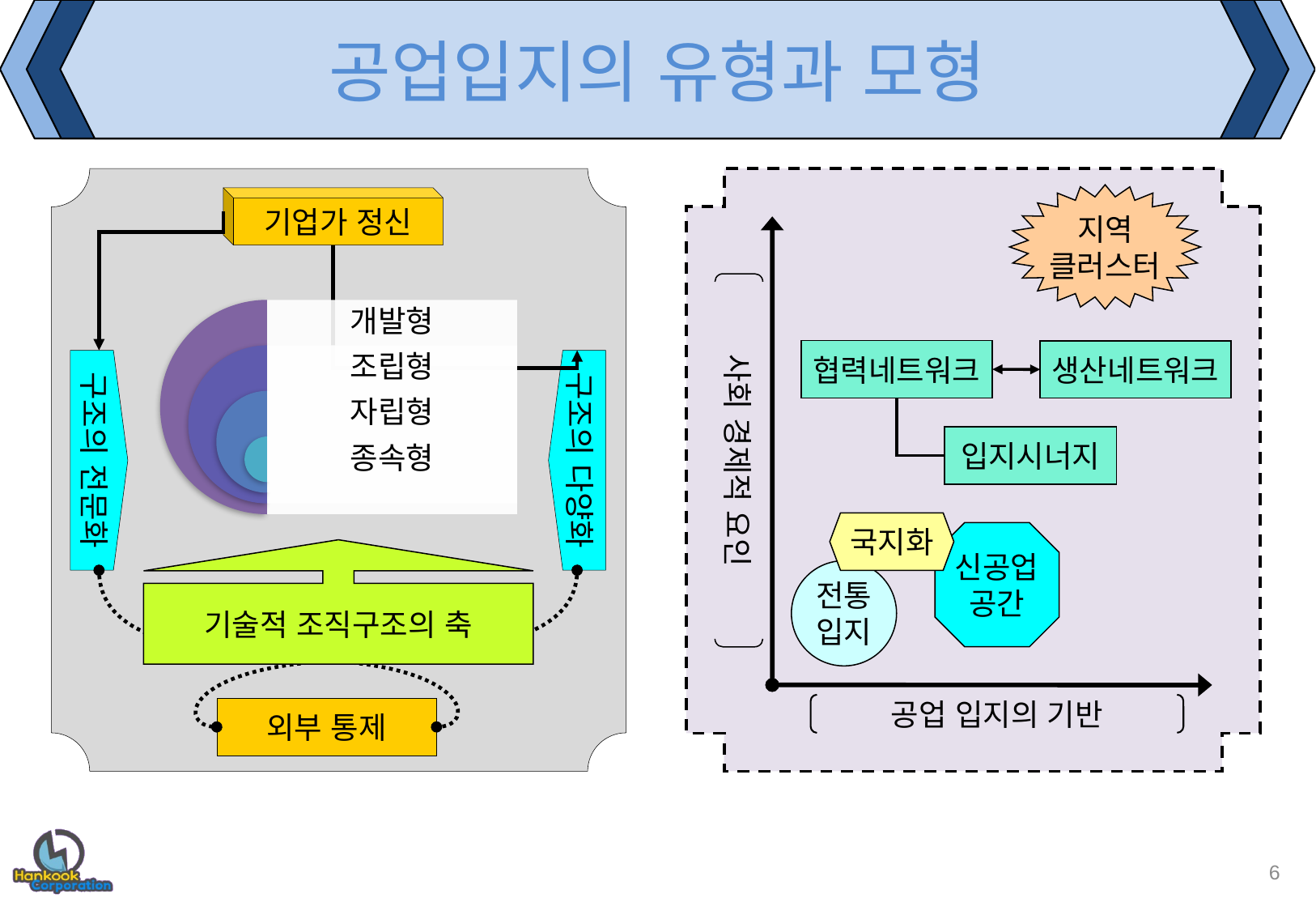

# 공업입지의 유형과 모형

기업가 정신
개발형
조립형
자립형
종속형
구조의 전문화
구조의 다양화
기술적 조직구조의 축
외부 통제

지역
클러스터

협력네트워크
생산네트워크
입지시너지
사회 경제적 요인
국지화
신공업
공간
전통
입지

공업 입지의 기반
6